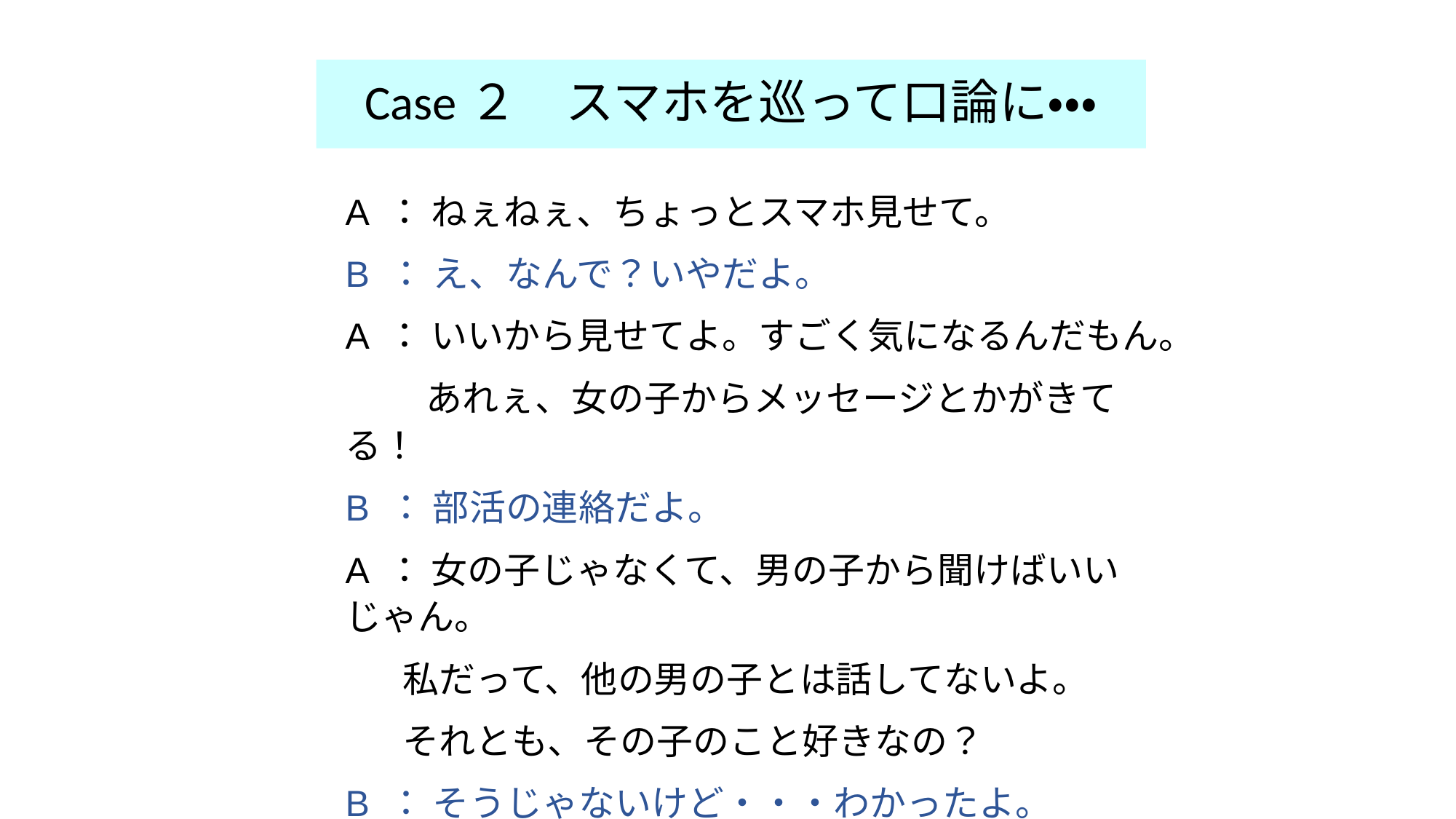

# Case２　スマホを巡って口論に・・・
A ： ねぇねぇ、ちょっとスマホ見せて。
B ： え、なんで？いやだよ。
A ： いいから見せてよ。すごく気になるんだもん。
　　 あれぇ、女の子からメッセージとかがきてる！
B ： 部活の連絡だよ。
A ： 女の子じゃなくて、男の子から聞けばいいじゃん。
      私だって、他の男の子とは話してないよ。
      それとも、その子のこと好きなの？
B ： そうじゃないけど・・・わかったよ。
      他の女の子とは、もう電話もメールもしないから。